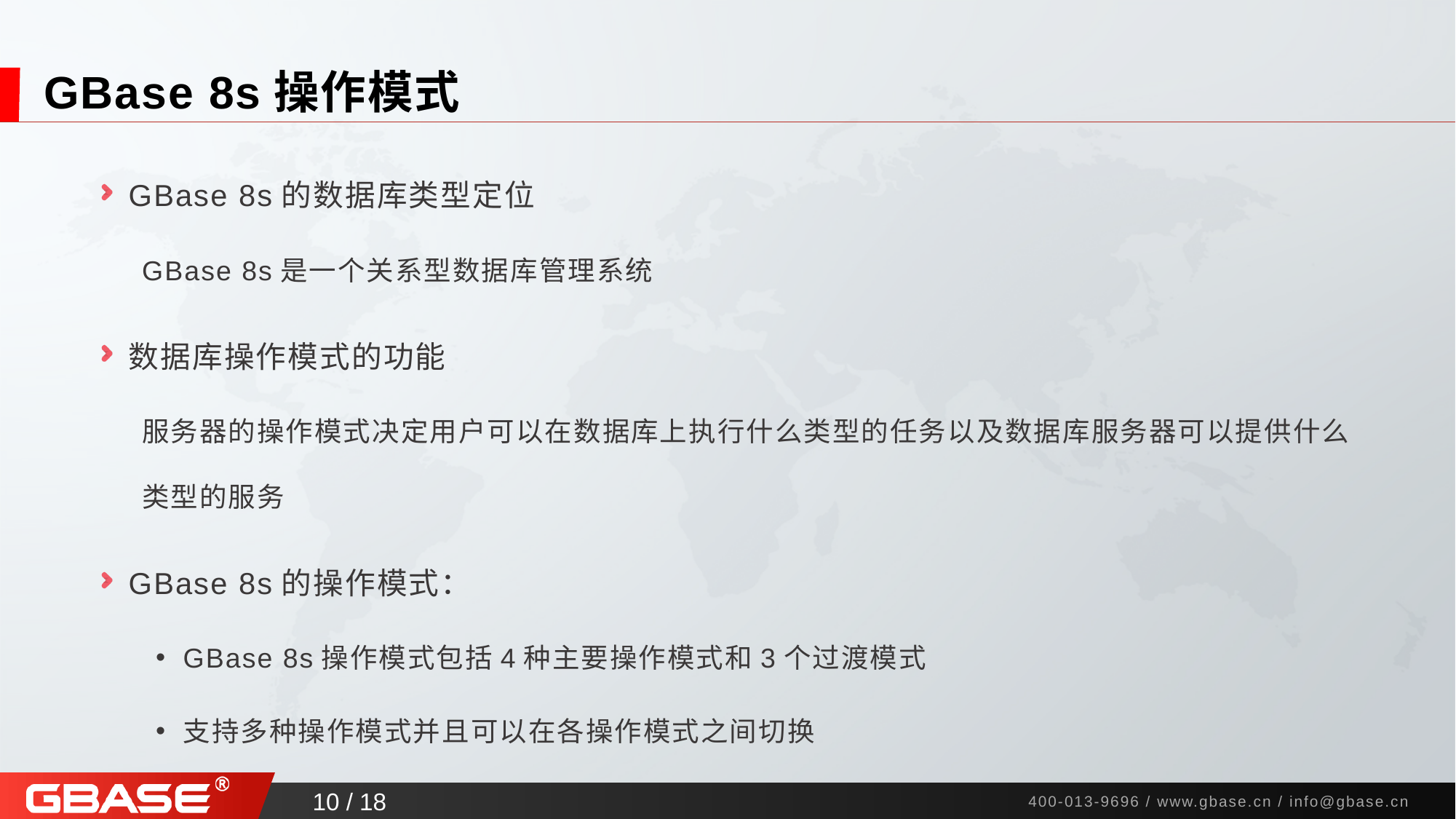

# GBase 8s操作模式
GBase 8s的数据库类型定位
GBase 8s是一个关系型数据库管理系统
数据库操作模式的功能
服务器的操作模式决定用户可以在数据库上执行什么类型的任务以及数据库服务器可以提供什么类型的服务
GBase 8s的操作模式：
GBase 8s操作模式包括4种主要操作模式和3个过渡模式
支持多种操作模式并且可以在各操作模式之间切换